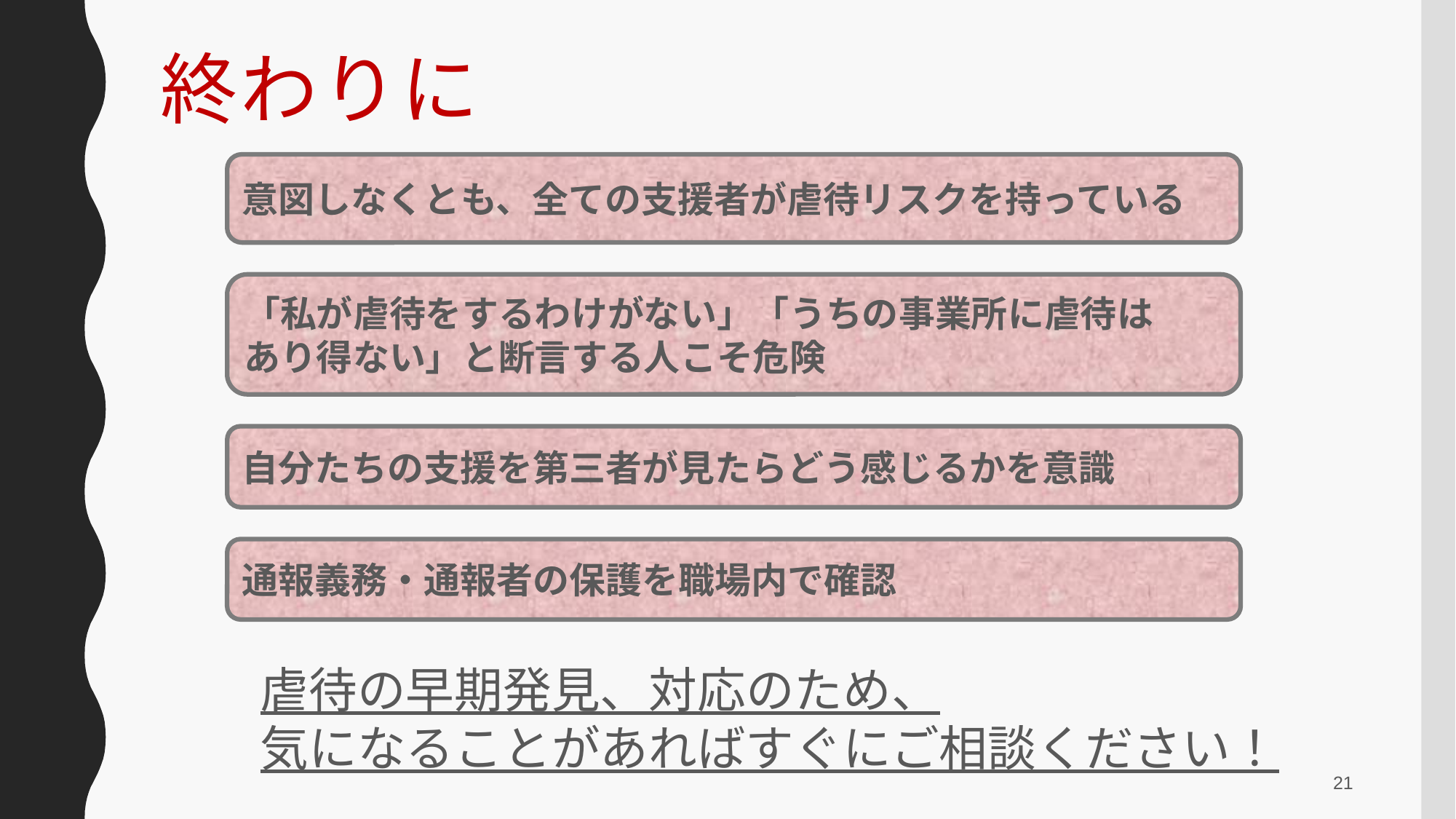

# 終わりに
意図しなくとも、全ての支援者が虐待リスクを持っている
「私が虐待をするわけがない」「うちの事業所に虐待は
あり得ない」と断言する人こそ危険
自分たちの支援を第三者が見たらどう感じるかを意識
通報義務・通報者の保護を職場内で確認
虐待の早期発見、対応のため、
気になることがあればすぐにご相談ください！
21